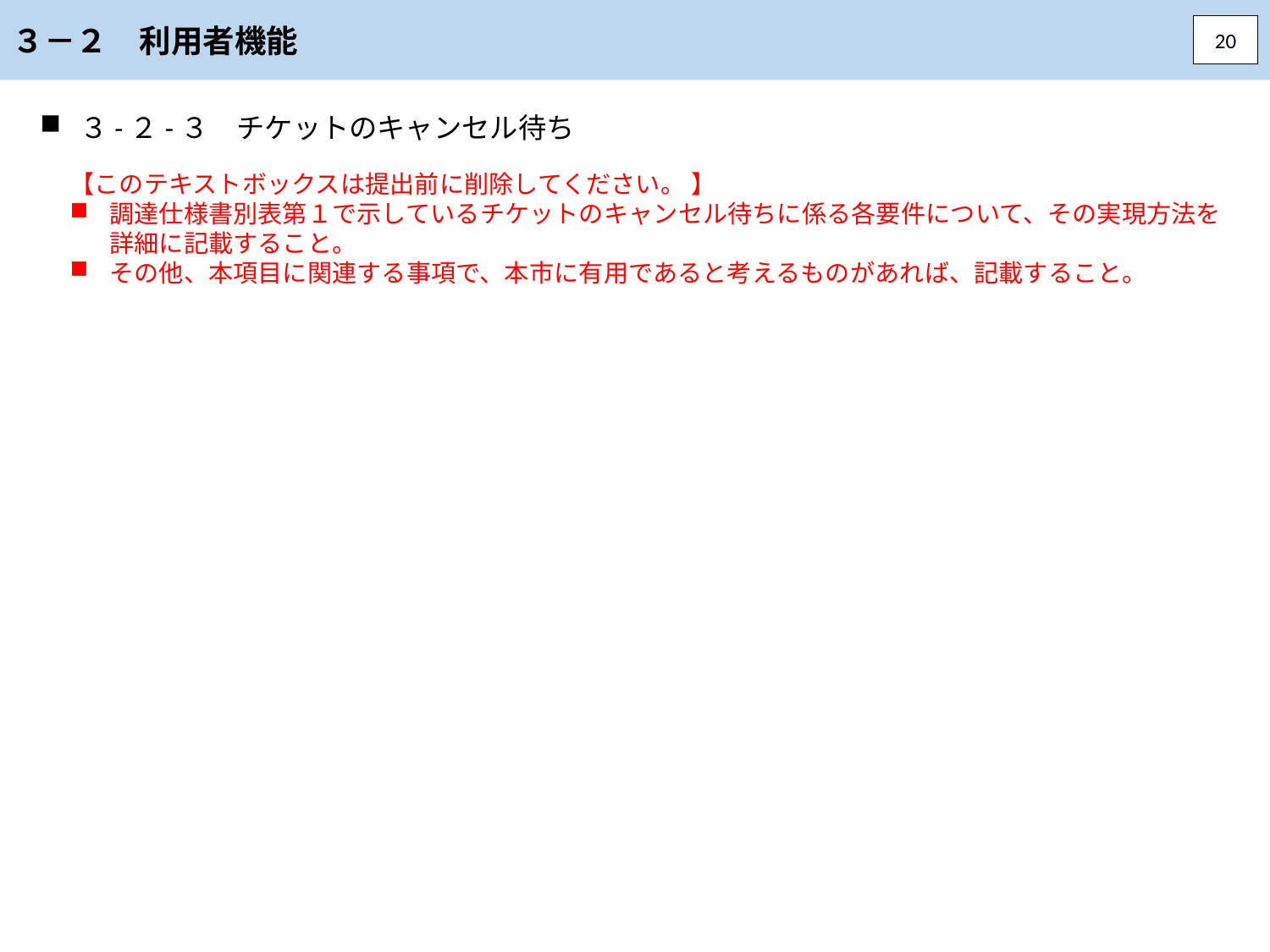

３－２　利用者機能
20
３-２-３　チケットのキャンセル待ち
【このテキストボックスは提出前に削除してください。 】
調達仕様書別表第１で示しているチケットのキャンセル待ちに係る各要件について、その実現方法を詳細に記載すること。
その他、本項目に関連する事項で、本市に有用であると考えるものがあれば、記載すること。